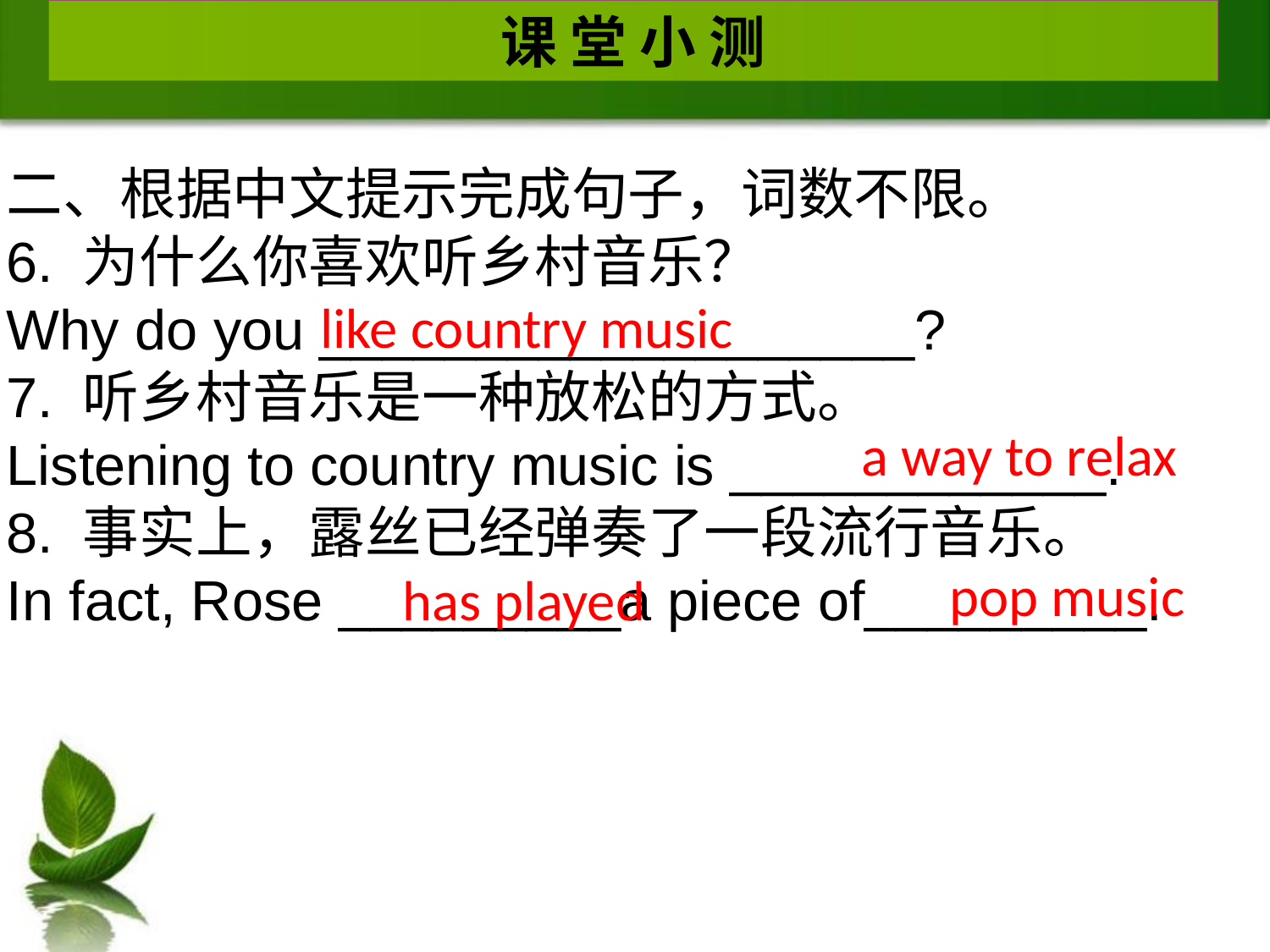

课 堂 小 测
二、根据中文提示完成句子，词数不限。
6. 为什么你喜欢听乡村音乐？
Why do you ___________________?
7. 听乡村音乐是一种放松的方式。
Listening to country music is ____________.
8. 事实上，露丝已经弹奏了一段流行音乐。
In fact, Rose _________a piece of_________.
like country music
 a way to relax
pop music
 has played